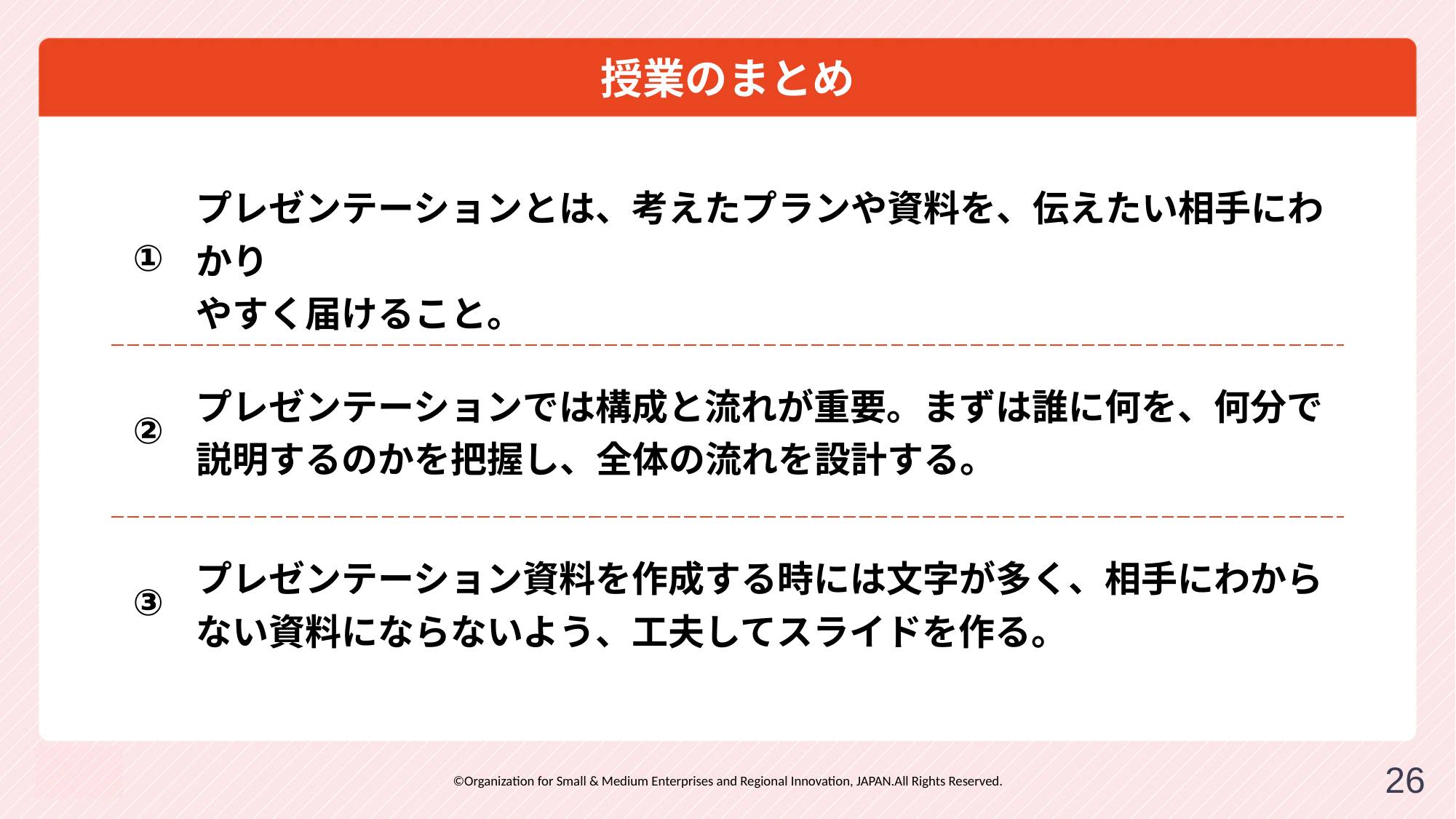

# 授業のまとめ
| ① | プレゼンテーションとは、考えたプランや資料を、伝えたい相手にわかり やすく届けること。 |
| --- | --- |
| ② | プレゼンテーションでは構成と流れが重要。まずは誰に何を、何分で説明するのかを把握し、全体の流れを設計する。 |
| ③ | プレゼンテーション資料を作成する時には文字が多く、相手にわからない資料にならないよう、工夫してスライドを作る。 |